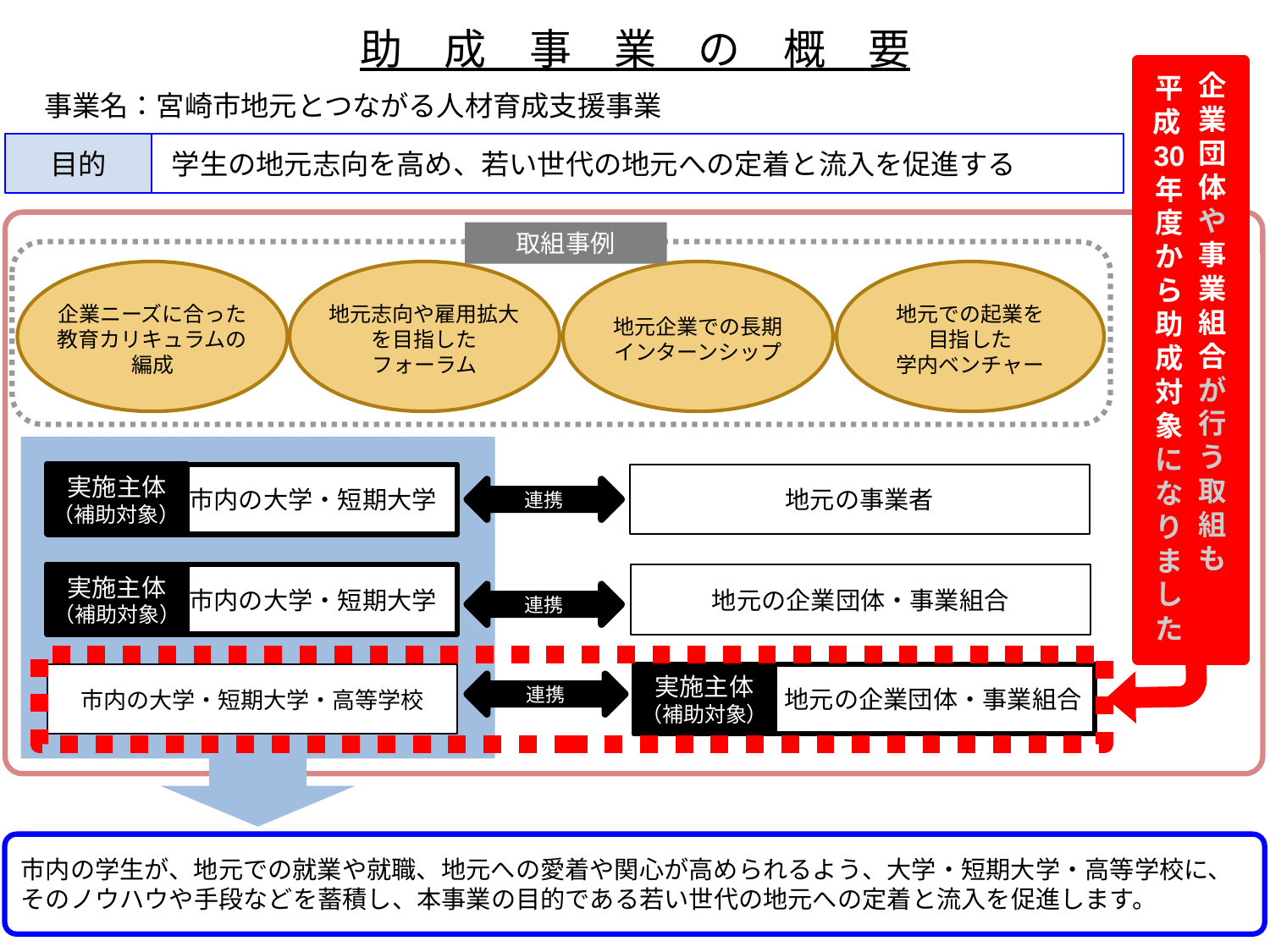

助　成　事　業　の　概　要

企業団体や事業組合が行う取組も
平成30
年度から助成対象になりました
事業名：宮崎市地元とつながる人材育成支援事業
目的
 学生の地元志向を高め、若い世代の地元への定着と流入を促進する

取組事例

企業ニーズに合った
教育カリキュラムの編成
地元志向や雇用拡大
を目指した
フォーラム
地元企業での長期
インターンシップ
地元での起業を
目指した
学内ベンチャー

実施主体
（補助対象）
　　　　　 市内の大学・短期大学
地元の事業者
連携
　　　　　 市内の大学・短期大学
地元の企業団体・事業組合
実施主体
（補助対象）
連携

市内の大学・短期大学・高等学校
地元の企業団体・事業組合
実施主体
（補助対象）
連携
市内の学生が、地元での就業や就職、地元への愛着や関心が高められるよう、大学・短期大学・高等学校に、そのノウハウや手段などを蓄積し、本事業の目的である若い世代の地元への定着と流入を促進します。